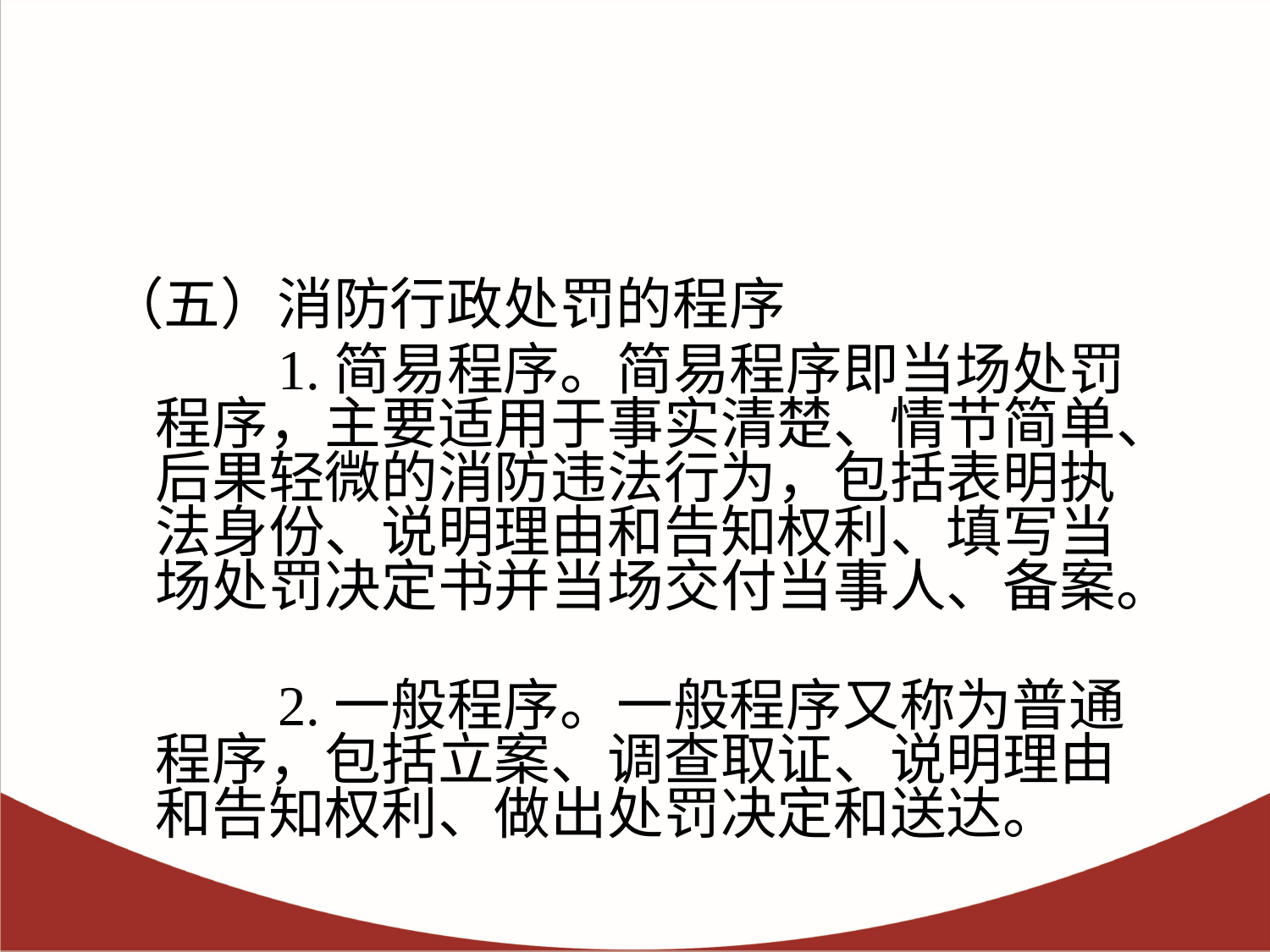

#
（五）消防行政处罚的程序
            1.简易程序。简易程序即当场处罚程序，主要适用于事实清楚、情节简单、后果轻微的消防违法行为，包括表明执法身份、说明理由和告知权利、填写当场处罚决定书并当场交付当事人、备案。
            2.一般程序。一般程序又称为普通程序，包括立案、调查取证、说明理由和告知权利、做出处罚决定和送达。